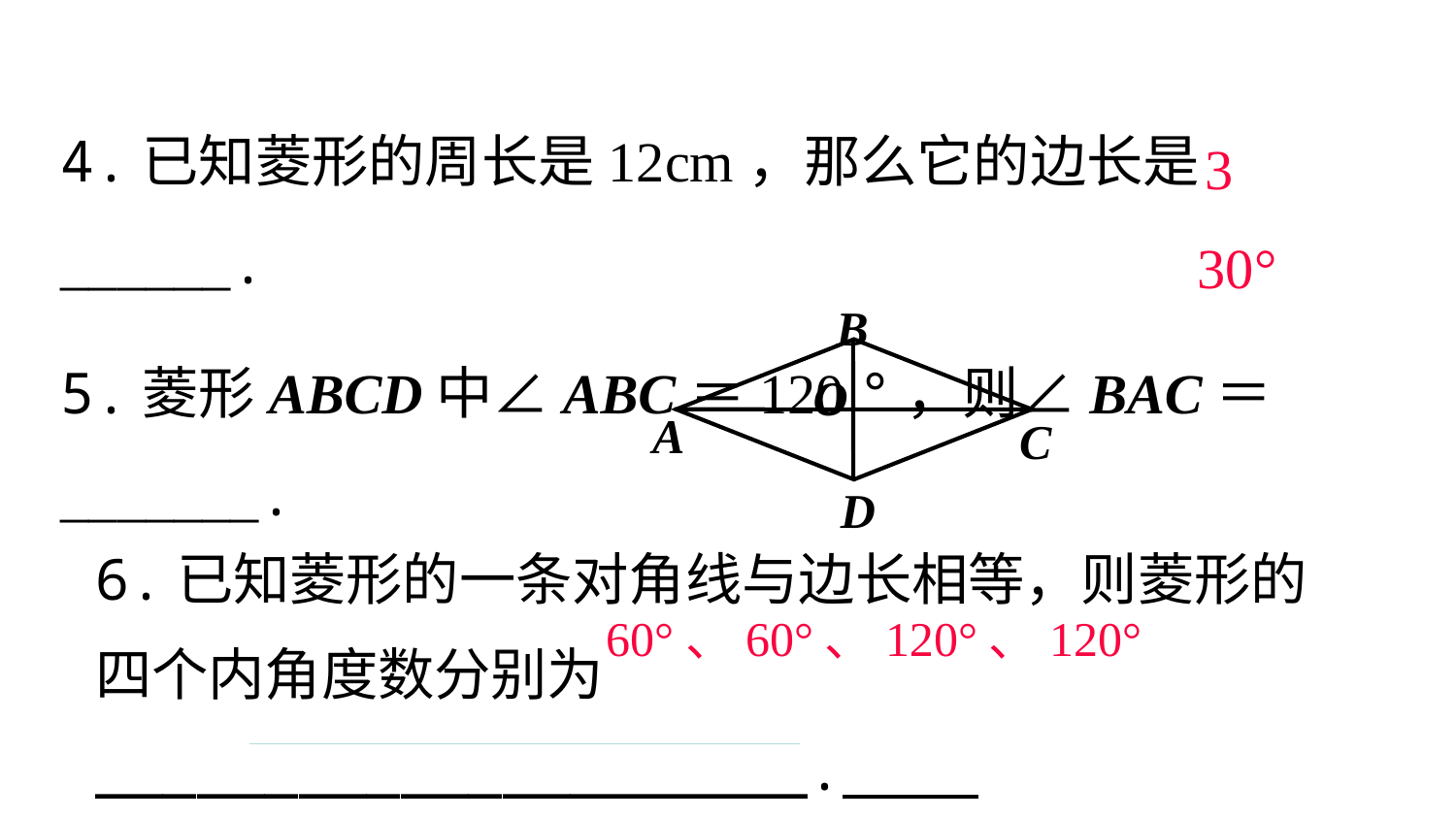

4.已知菱形的周长是12cm，那么它的边长是______.
5.菱形ABCD中∠ABC＝120 °，则∠BAC＝_______.
3
30°
B

O
A
C

D
6.已知菱形的一条对角线与边长相等，则菱形的四个内角度数分别为_____________________.

60°、60°、120°、120°